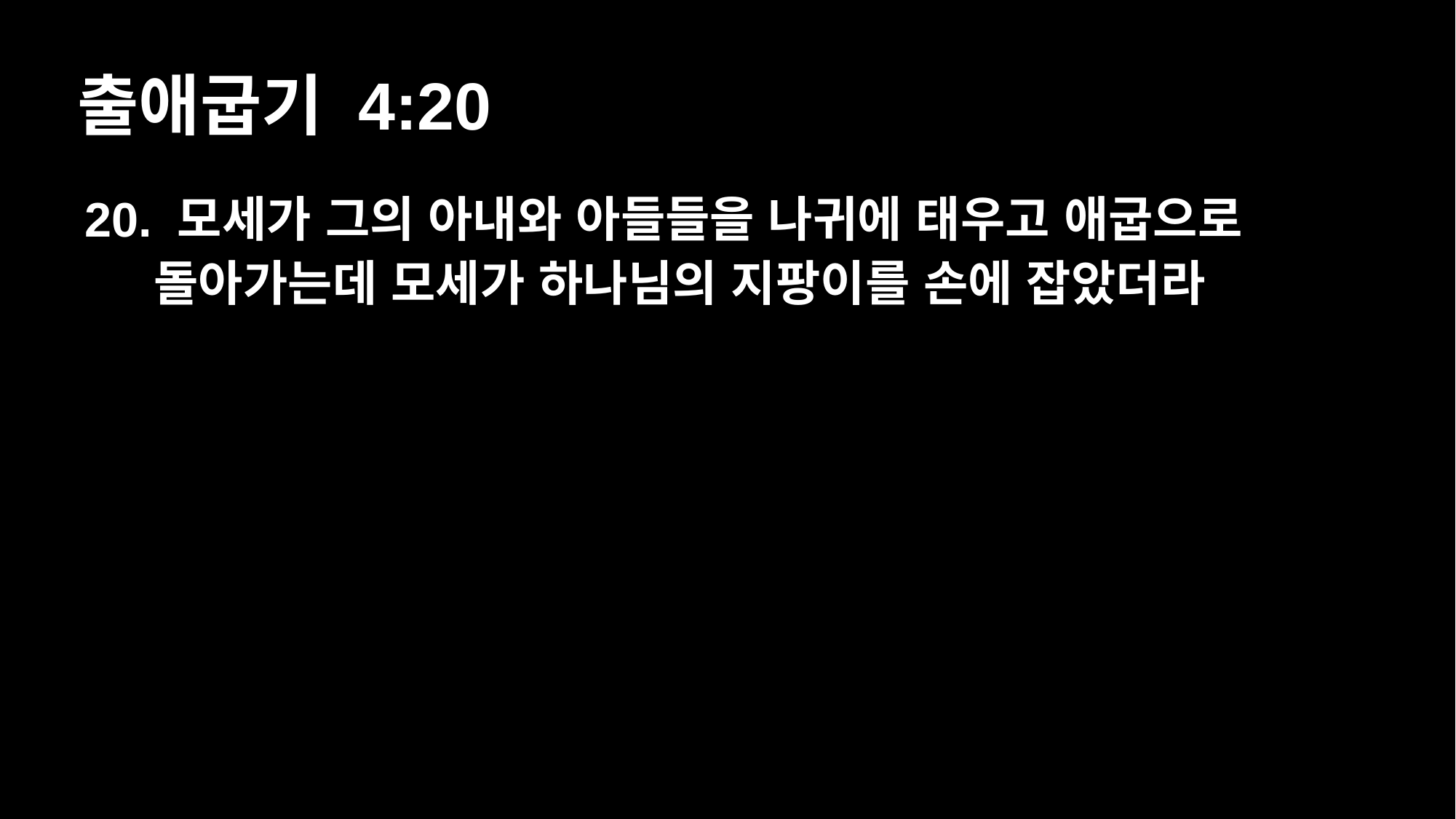

# 출애굽기 4:20
20. 모세가 그의 아내와 아들들을 나귀에 태우고 애굽으로 돌아가는데 모세가 하나님의 지팡이를 손에 잡았더라